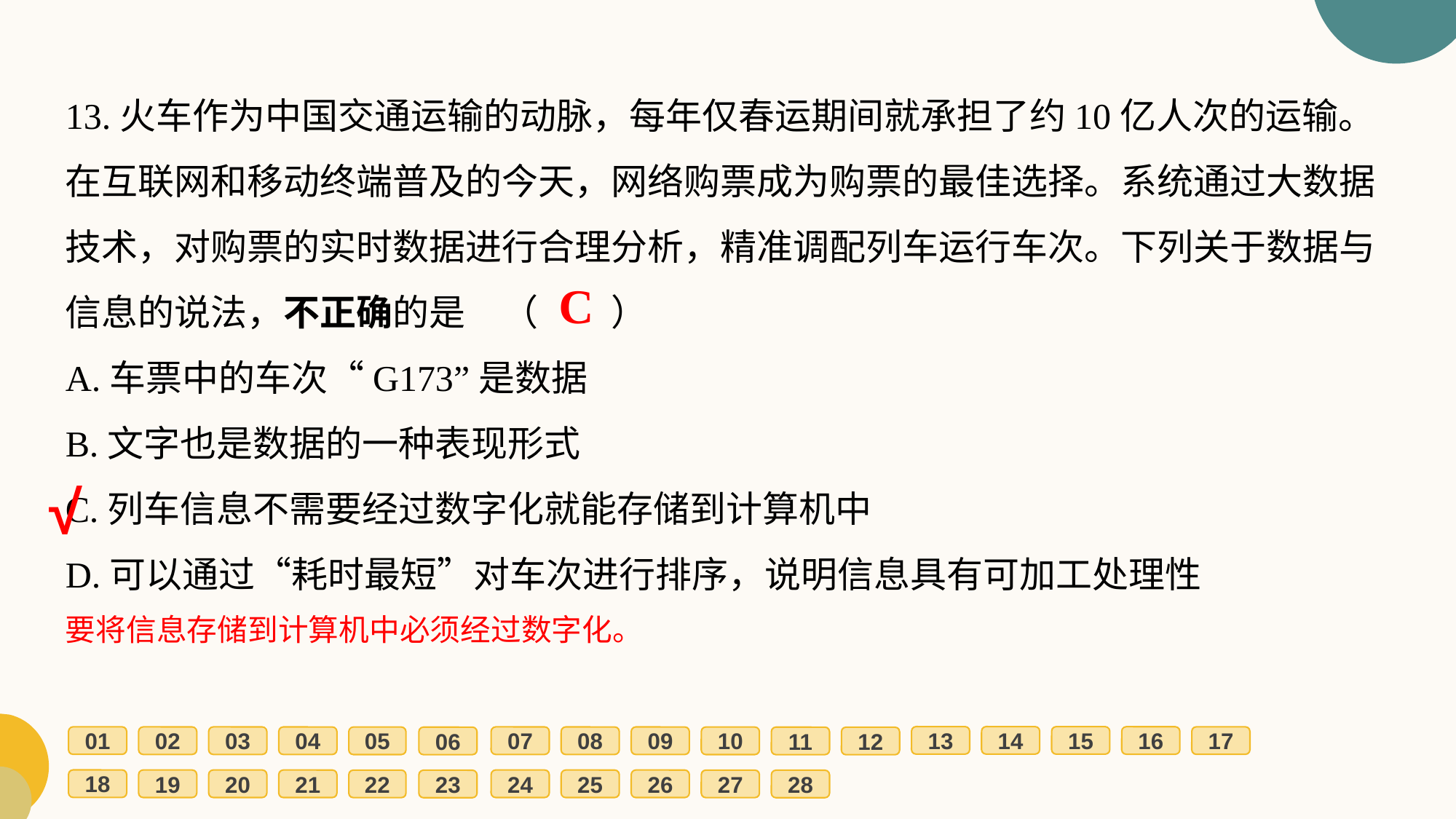

13.火车作为中国交通运输的动脉，每年仅春运期间就承担了约10亿人次的运输。在互联网和移动终端普及的今天，网络购票成为购票的最佳选择。系统通过大数据技术，对购票的实时数据进行合理分析，精准调配列车运行车次。下列关于数据与信息的说法，不正确的是	（　　）
A.车票中的车次“G173”是数据
B.文字也是数据的一种表现形式
C.列车信息不需要经过数字化就能存储到计算机中
D.可以通过“耗时最短”对车次进行排序，说明信息具有可加工处理性
C
√
要将信息存储到计算机中必须经过数字化。